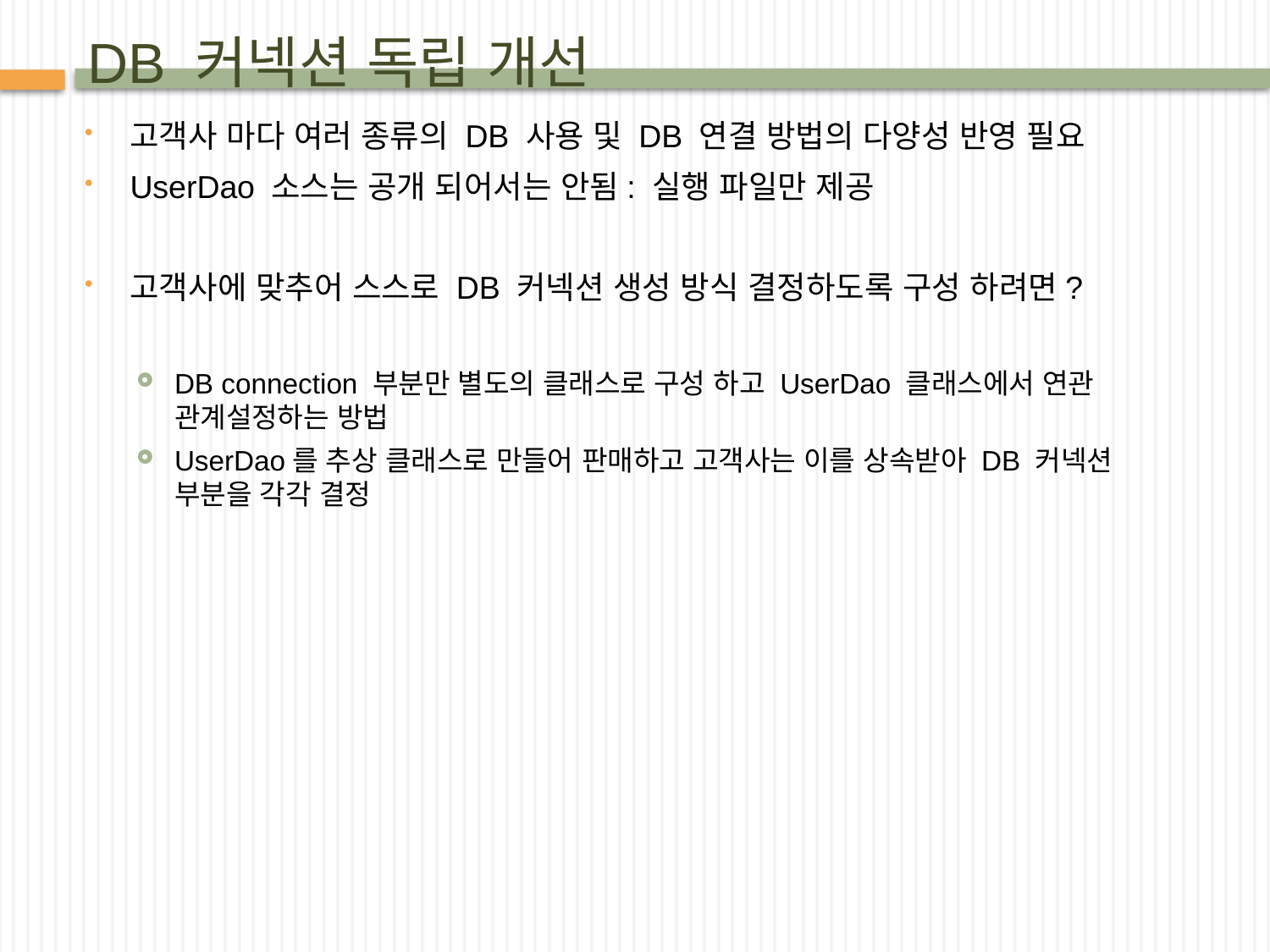

# DB 커넥션 독립 개선
고객사 마다 여러 종류의 DB 사용 및 DB 연결 방법의 다양성 반영 필요
UserDao 소스는 공개 되어서는 안됨: 실행 파일만 제공

고객사에 맞추어 스스로 DB 커넥션 생성 방식 결정하도록 구성 하려면?

DB connection 부분만 별도의 클래스로 구성 하고 UserDao 클래스에서 연관 관계설정하는 방법
UserDao를 추상 클래스로 만들어 판매하고 고객사는 이를 상속받아 DB 커넥션 부분을 각각 결정